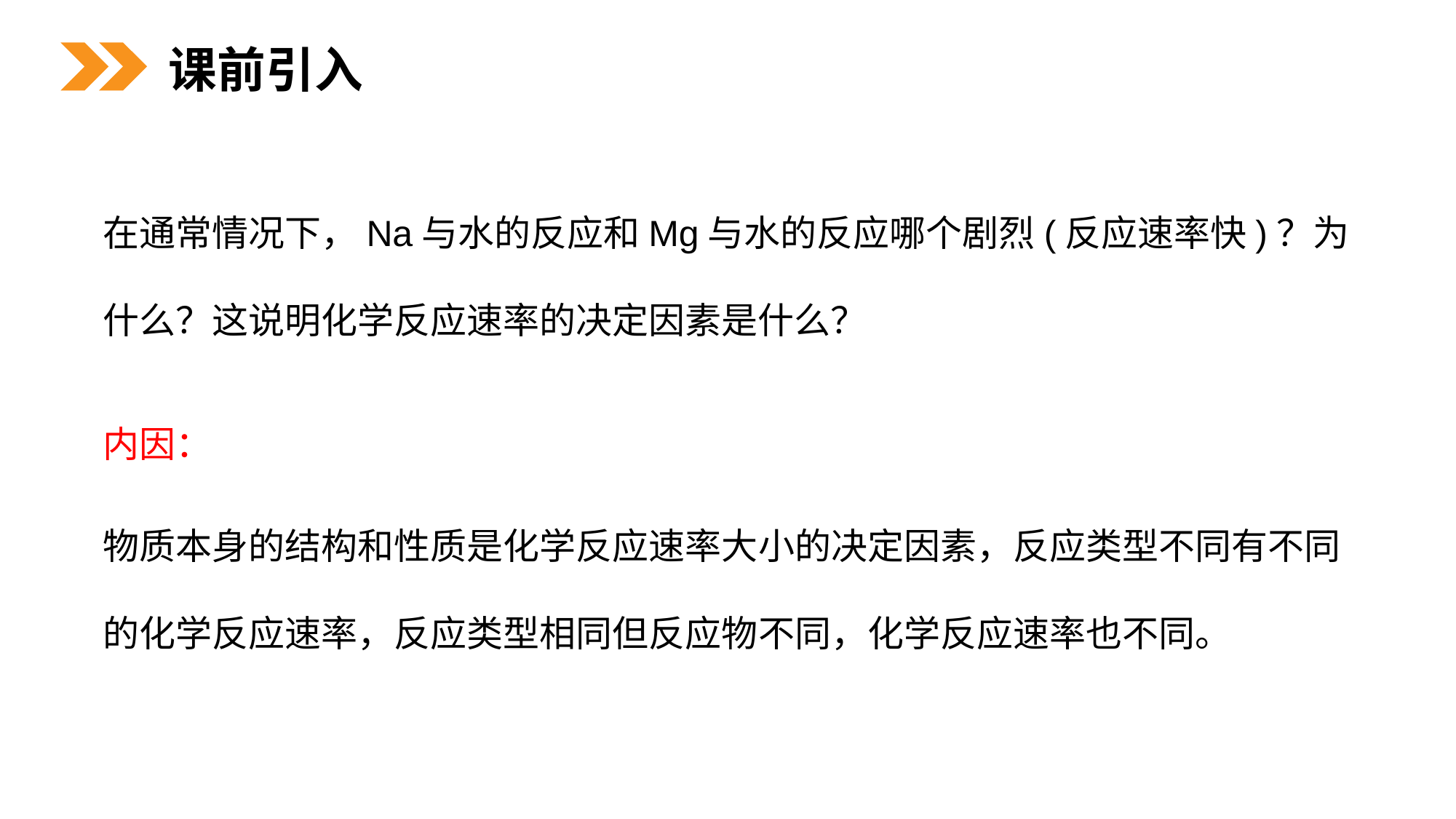

课前引入
在通常情况下，Na与水的反应和Mg与水的反应哪个剧烈(反应速率快)？为什么？这说明化学反应速率的决定因素是什么？
内因：
物质本身的结构和性质是化学反应速率大小的决定因素，反应类型不同有不同的化学反应速率，反应类型相同但反应物不同，化学反应速率也不同。